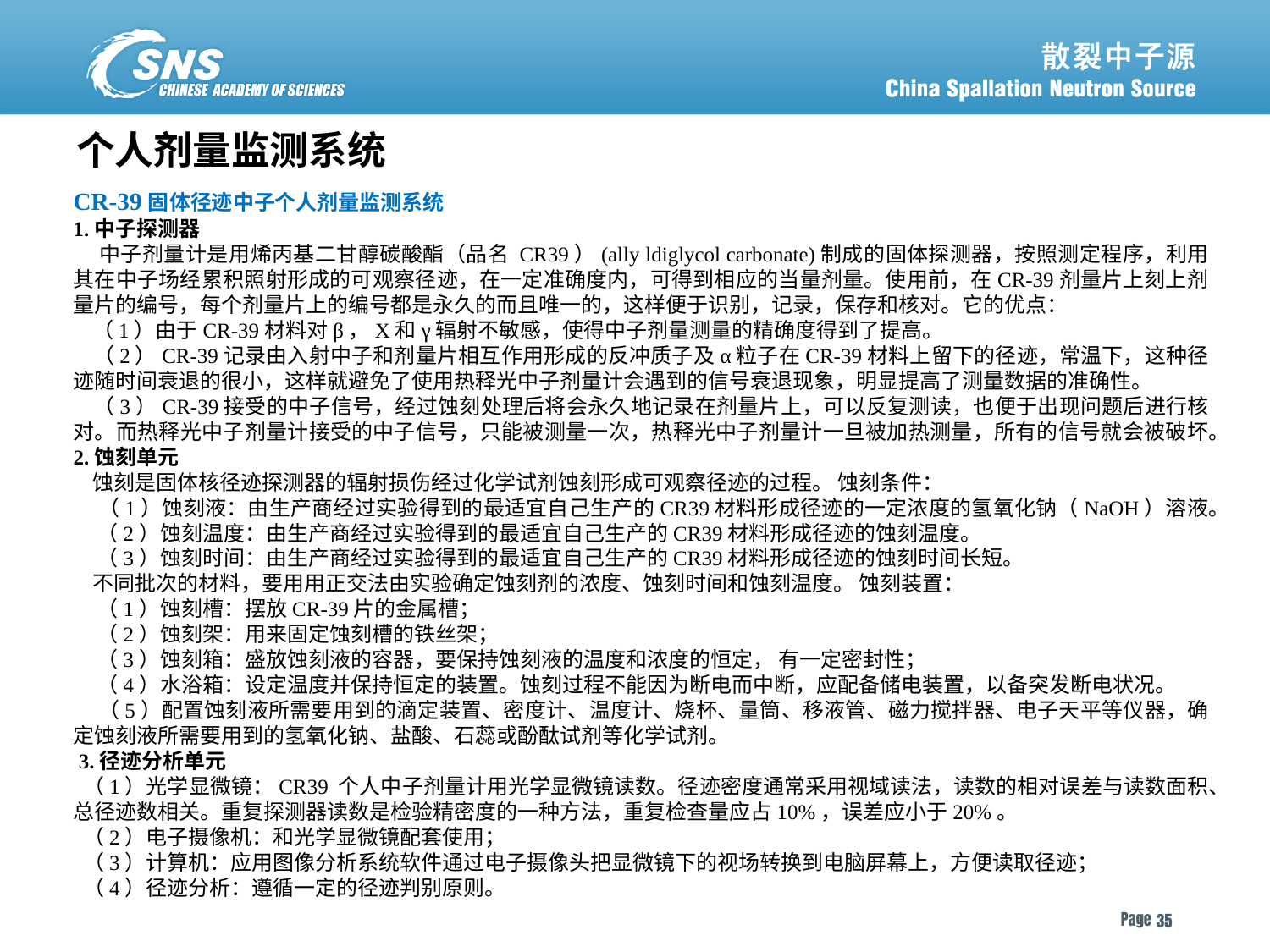

个人剂量监测系统
CR-39固体径迹中子个人剂量监测系统
1.中子探测器
    中子剂量计是用烯丙基二甘醇碳酸酯（品名 CR39）(ally ldiglycol carbonate)制成的固体探测器，按照测定程序，利用其在中子场经累积照射形成的可观察径迹，在一定准确度内，可得到相应的当量剂量。使用前，在CR-39剂量片上刻上剂量片的编号，每个剂量片上的编号都是永久的而且唯一的，这样便于识别，记录，保存和核对。它的优点：
   （1）由于CR-39材料对β，X和γ辐射不敏感，使得中子剂量测量的精确度得到了提高。
   （2）CR-39记录由入射中子和剂量片相互作用形成的反冲质子及α粒子在CR-39材料上留下的径迹，常温下，这种径迹随时间衰退的很小，这样就避免了使用热释光中子剂量计会遇到的信号衰退现象，明显提高了测量数据的准确性。
   （3）CR-39接受的中子信号，经过蚀刻处理后将会永久地记录在剂量片上，可以反复测读，也便于出现问题后进行核对。而热释光中子剂量计接受的中子信号，只能被测量一次，热释光中子剂量计一旦被加热测量，所有的信号就会被破坏。
2.蚀刻单元
   蚀刻是固体核径迹探测器的辐射损伤经过化学试剂蚀刻形成可观察径迹的过程。 蚀刻条件：
    （1）蚀刻液：由生产商经过实验得到的最适宜自己生产的CR39材料形成径迹的一定浓度的氢氧化钠（NaOH）溶液。
    （2）蚀刻温度：由生产商经过实验得到的最适宜自己生产的CR39材料形成径迹的蚀刻温度。
    （3）蚀刻时间：由生产商经过实验得到的最适宜自己生产的CR39材料形成径迹的蚀刻时间长短。
   不同批次的材料，要用用正交法由实验确定蚀刻剂的浓度、蚀刻时间和蚀刻温度。 蚀刻装置：
    （1）蚀刻槽：摆放CR-39片的金属槽；
    （2）蚀刻架：用来固定蚀刻槽的铁丝架；
    （3）蚀刻箱：盛放蚀刻液的容器，要保持蚀刻液的温度和浓度的恒定， 有一定密封性；
    （4）水浴箱：设定温度并保持恒定的装置。蚀刻过程不能因为断电而中断，应配备储电装置，以备突发断电状况。
    （5）配置蚀刻液所需要用到的滴定装置、密度计、温度计、烧杯、量筒、移液管、磁力搅拌器、电子天平等仪器，确定蚀刻液所需要用到的氢氧化钠、盐酸、石蕊或酚酞试剂等化学试剂。
 3.径迹分析单元
 （1）光学显微镜：CR39 个人中子剂量计用光学显微镜读数。径迹密度通常采用视域读法，读数的相对误差与读数面积、总径迹数相关。重复探测器读数是检验精密度的一种方法，重复检查量应占10%，误差应小于20%。
 （2）电子摄像机：和光学显微镜配套使用；
 （3）计算机：应用图像分析系统软件通过电子摄像头把显微镜下的视场转换到电脑屏幕上，方便读取径迹；
 （4）径迹分析：遵循一定的径迹判别原则。
35